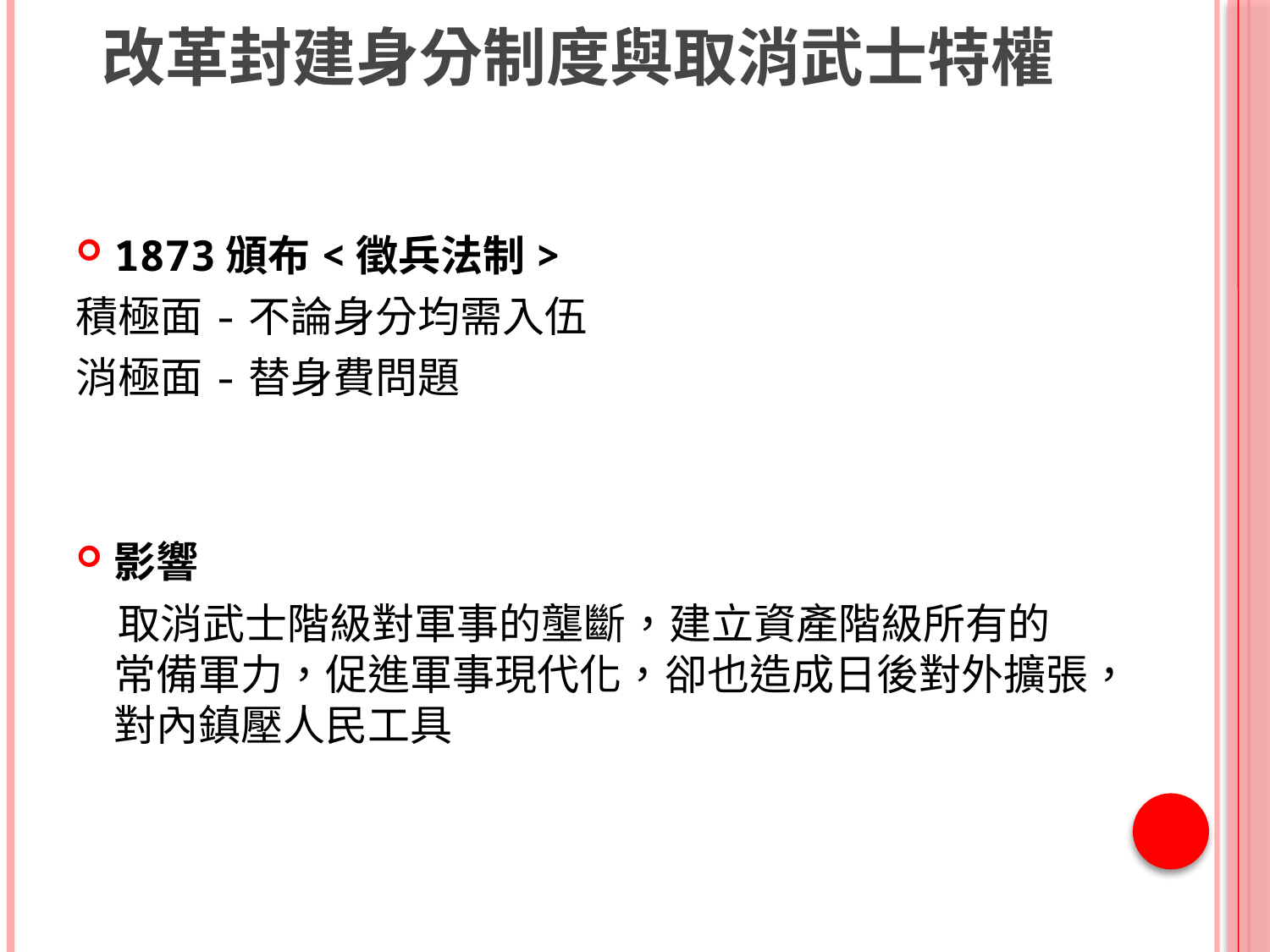

# 改革封建身分制度與取消武士特權
1873頒布<徵兵法制>
積極面-不論身分均需入伍
消極面-替身費問題

影響
　取消武士階級對軍事的壟斷，建立資產階級所有的常備軍力，促進軍事現代化，卻也造成日後對外擴張，對內鎮壓人民工具